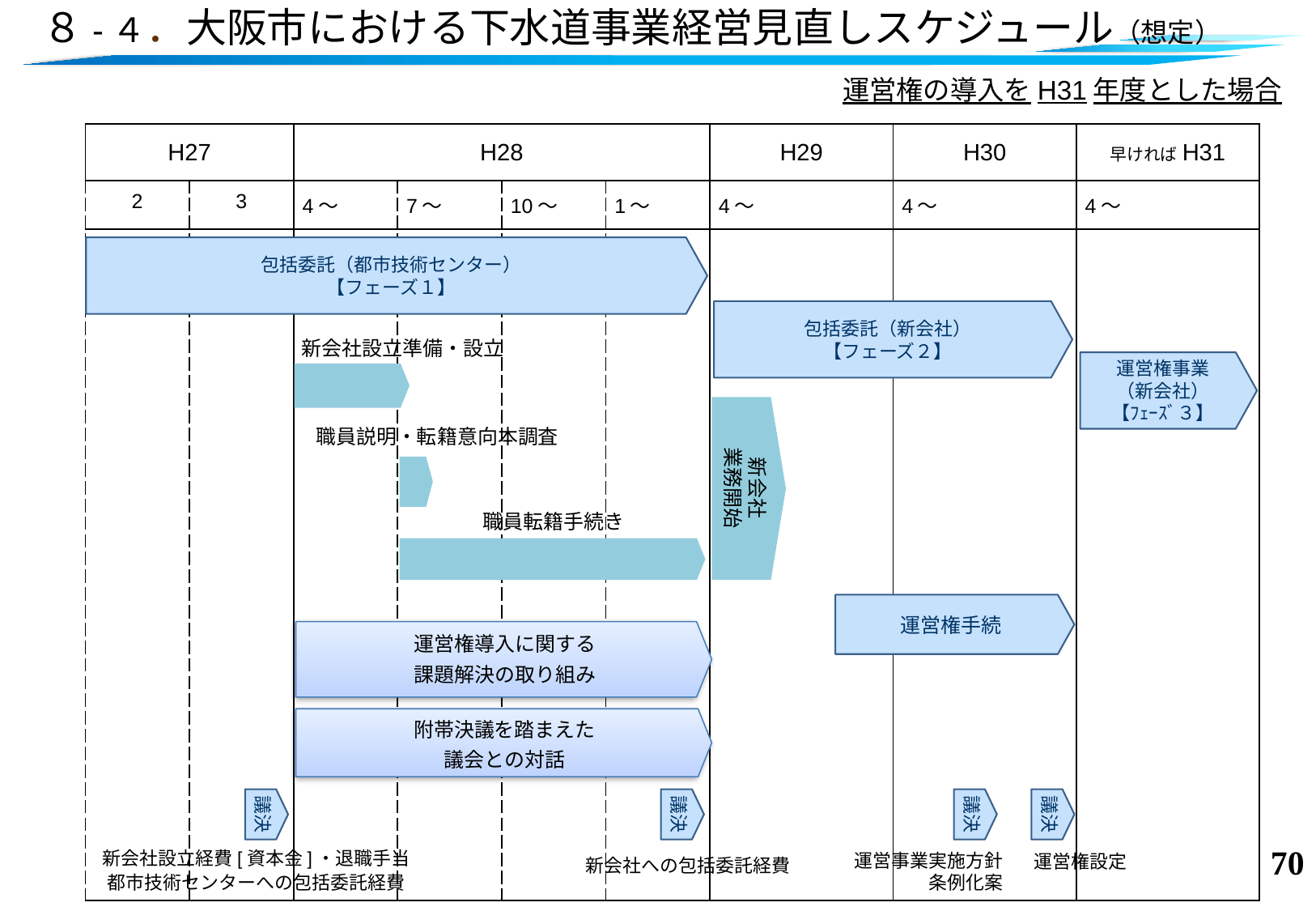

# ８-４．大阪市における下水道事業経営見直しスケジュール（想定）
運営権の導入をH31年度とした場合
| H27 |  | H28 |  |  |  | H29 | H30 | 早ければH31 |
| --- | --- | --- | --- | --- | --- | --- | --- | --- |
| 2 | 3 | 4～ | 7～ | 10～ | 1～ | 4～ | 4～ | 4～ |
|  |  |  |  |  |  |  |  |  |
包括委託（都市技術センター）
【フェーズ１】
包括委託（新会社）
【フェーズ２】
新会社設立準備・設立
運営権事業
（新会社）
【ﾌｪｰｽﾞ３】

職員説明・転籍意向本調査

新会社
業務開始
職員転籍手続き

運営権手続

運営権導入に関する
課題解決の取り組み

附帯決議を踏まえた
議会との対話
議決
議決
議決
議決
70
運営事業実施方針
条例化案
運営権設定

新会社への包括委託経費

新会社設立経費[資本金]・退職手当

都市技術センターへの包括委託経費